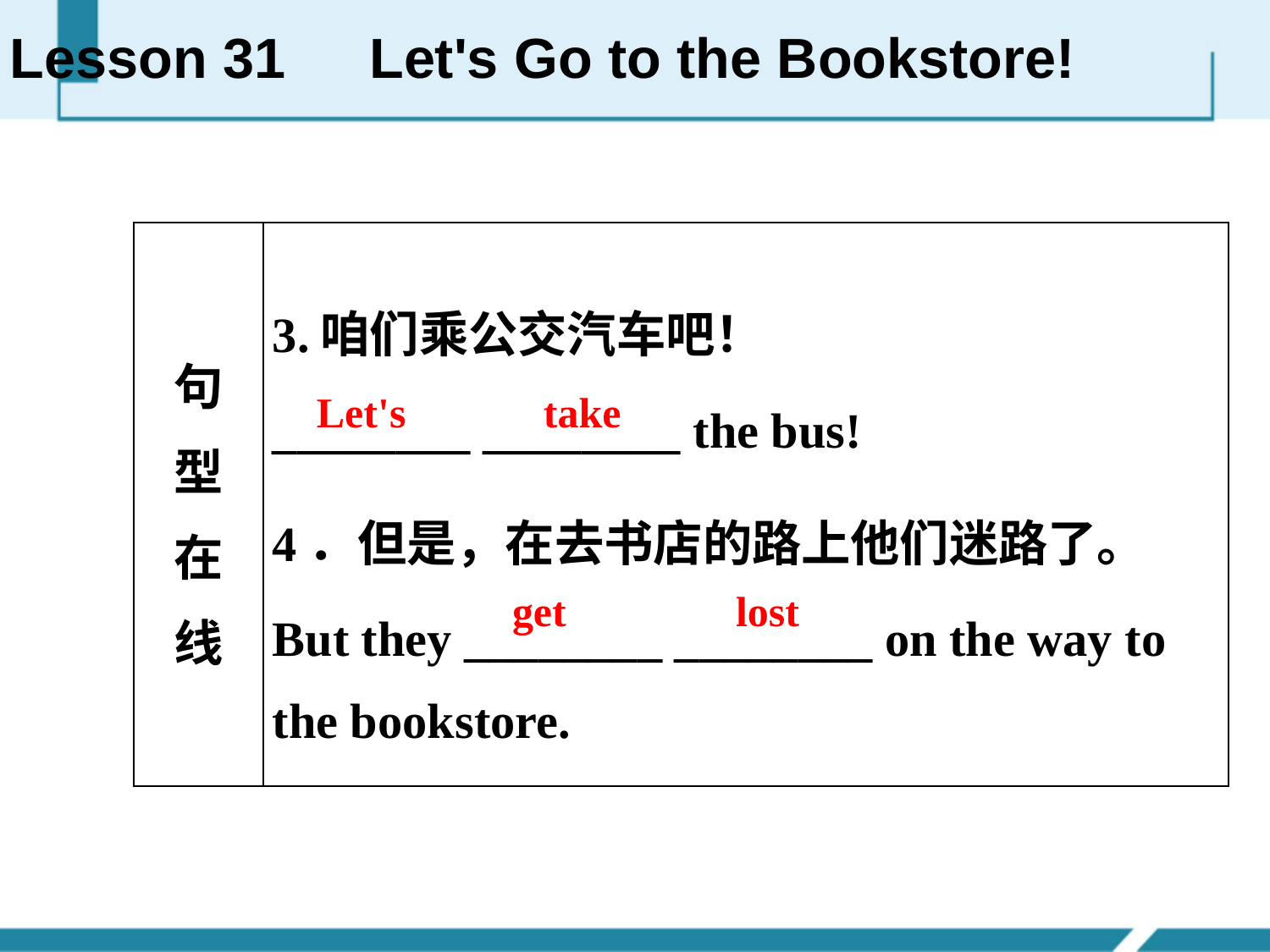

Lesson 31　Let's Go to the Bookstore!
| 句 型 在 线 | 3.咱们乘公交汽车吧！ \_\_\_\_\_\_\_\_ \_\_\_\_\_\_\_\_ the bus! 4．但是，在去书店的路上他们迷路了。 But they \_\_\_\_\_\_\_\_ \_\_\_\_\_\_\_\_ on the way to the bookstore. |
| --- | --- |
Let's             take

get                lost